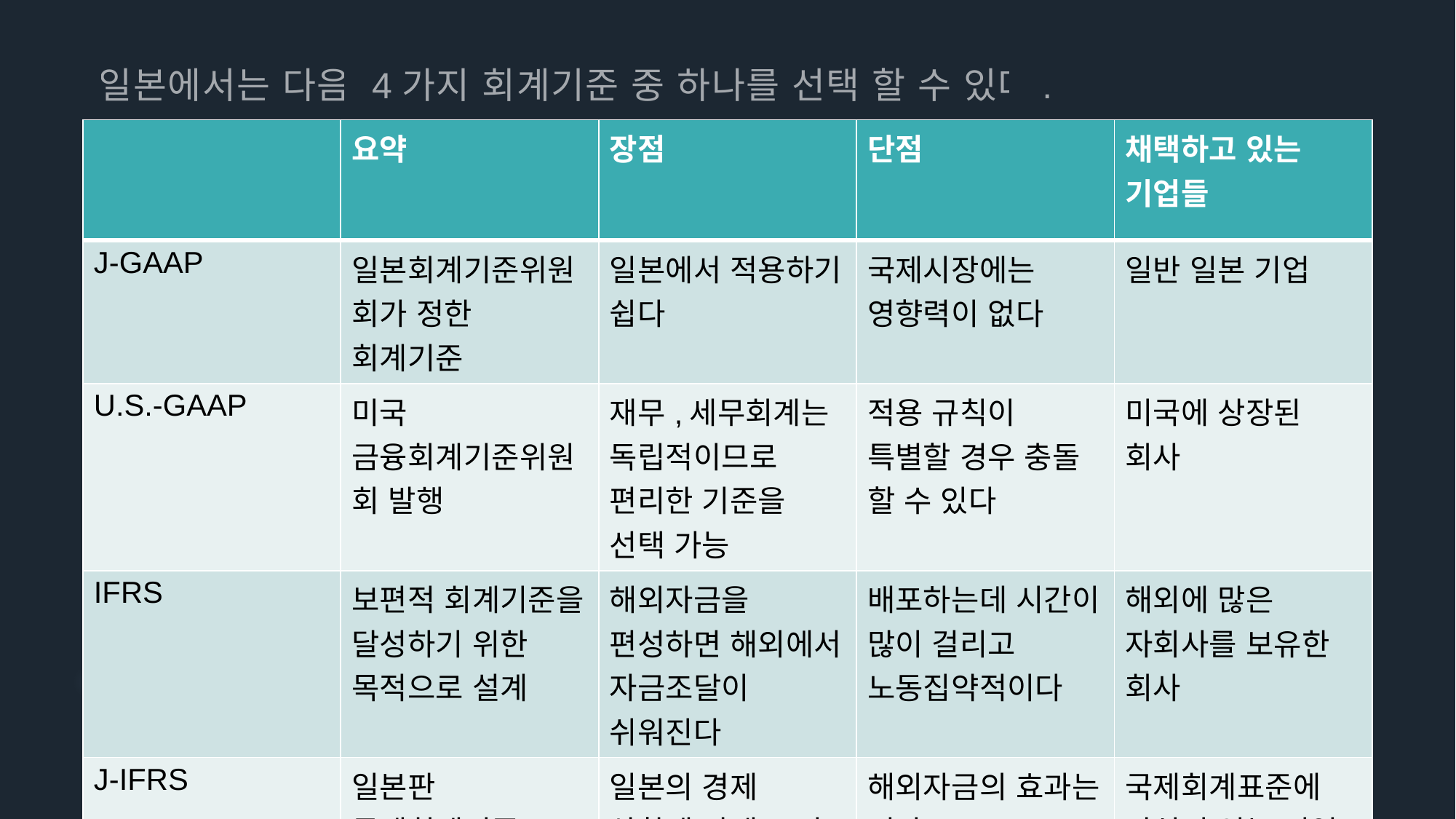

일본에서는 다음 4가지 회계기준 중 하나를 선택 할 수 있다.

|  | 요약 | 장점 | 단점 | 채택하고 있는 기업들 |
| --- | --- | --- | --- | --- |
| J-GAAP | 일본회계기준위원회가 정한 회계기준 | 일본에서 적용하기 쉽다 | 국제시장에는 영향력이 없다 | 일반 일본 기업 |
| U.S.-GAAP | 미국 금융회계기준위원회 발행 | 재무,세무회계는 독립적이므로 편리한 기준을 선택 가능 | 적용 규칙이 특별할 경우 충돌 할 수 있다 | 미국에 상장된 회사 |
| IFRS | 보편적 회계기준을 달성하기 위한 목적으로 설계 | 해외자금을 편성하면 해외에서 자금조달이 쉬워진다 | 배포하는데 시간이 많이 걸리고 노동집약적이다 | 해외에 많은 자회사를 보유한 회사 |
| J-IFRS | 일본판 국제회계기준 | 일본의 경제 상황에 맞게 조정 가능 | 해외자금의 효과는 적다 | 국제회계표준에 관심이 있는 기업 |